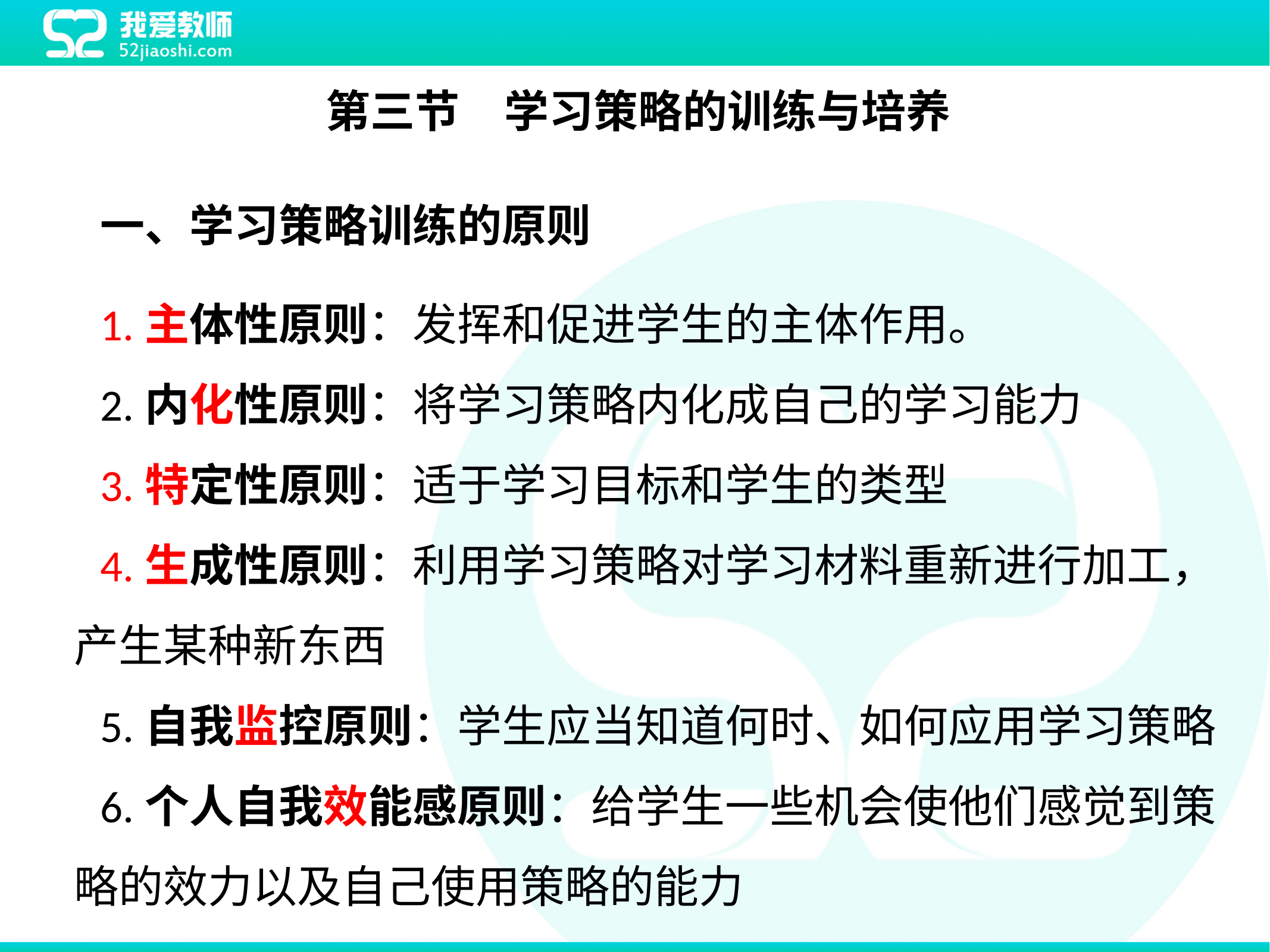

第三节　学习策略的训练与培养
一、学习策略训练的原则
1.主体性原则：发挥和促进学生的主体作用。
2.内化性原则：将学习策略内化成自己的学习能力
3.特定性原则：适于学习目标和学生的类型
4.生成性原则：利用学习策略对学习材料重新进行加工，产生某种新东西
5.自我监控原则：学生应当知道何时、如何应用学习策略
6.个人自我效能感原则：给学生一些机会使他们感觉到策略的效力以及自己使用策略的能力